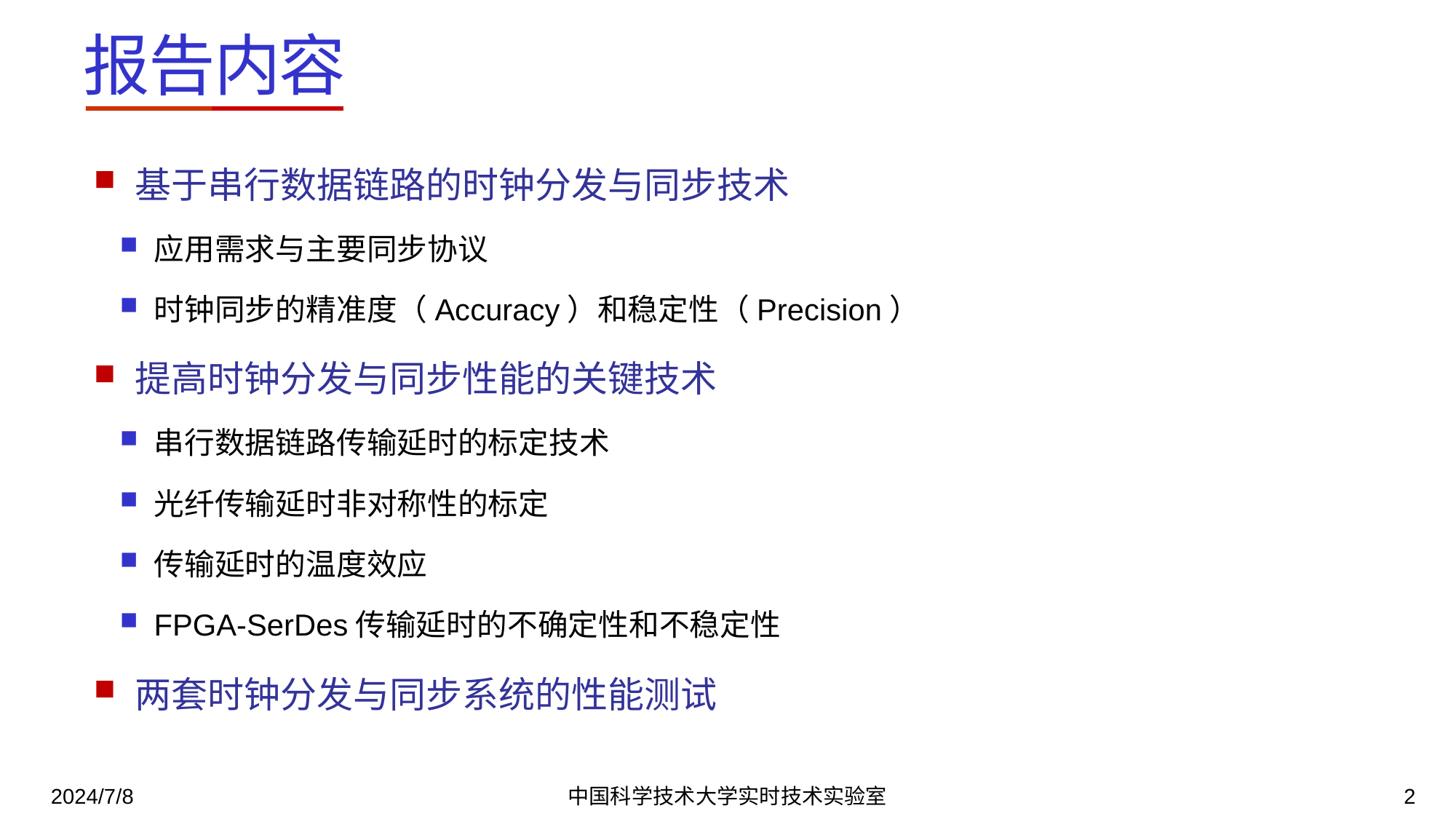

# 报告内容
基于串行数据链路的时钟分发与同步技术
应用需求与主要同步协议
时钟同步的精准度（Accuracy）和稳定性（Precision）
提高时钟分发与同步性能的关键技术
串行数据链路传输延时的标定技术
光纤传输延时非对称性的标定
传输延时的温度效应
FPGA-SerDes传输延时的不确定性和不稳定性
两套时钟分发与同步系统的性能测试
2024/7/8
中国科学技术大学实时技术实验室
2